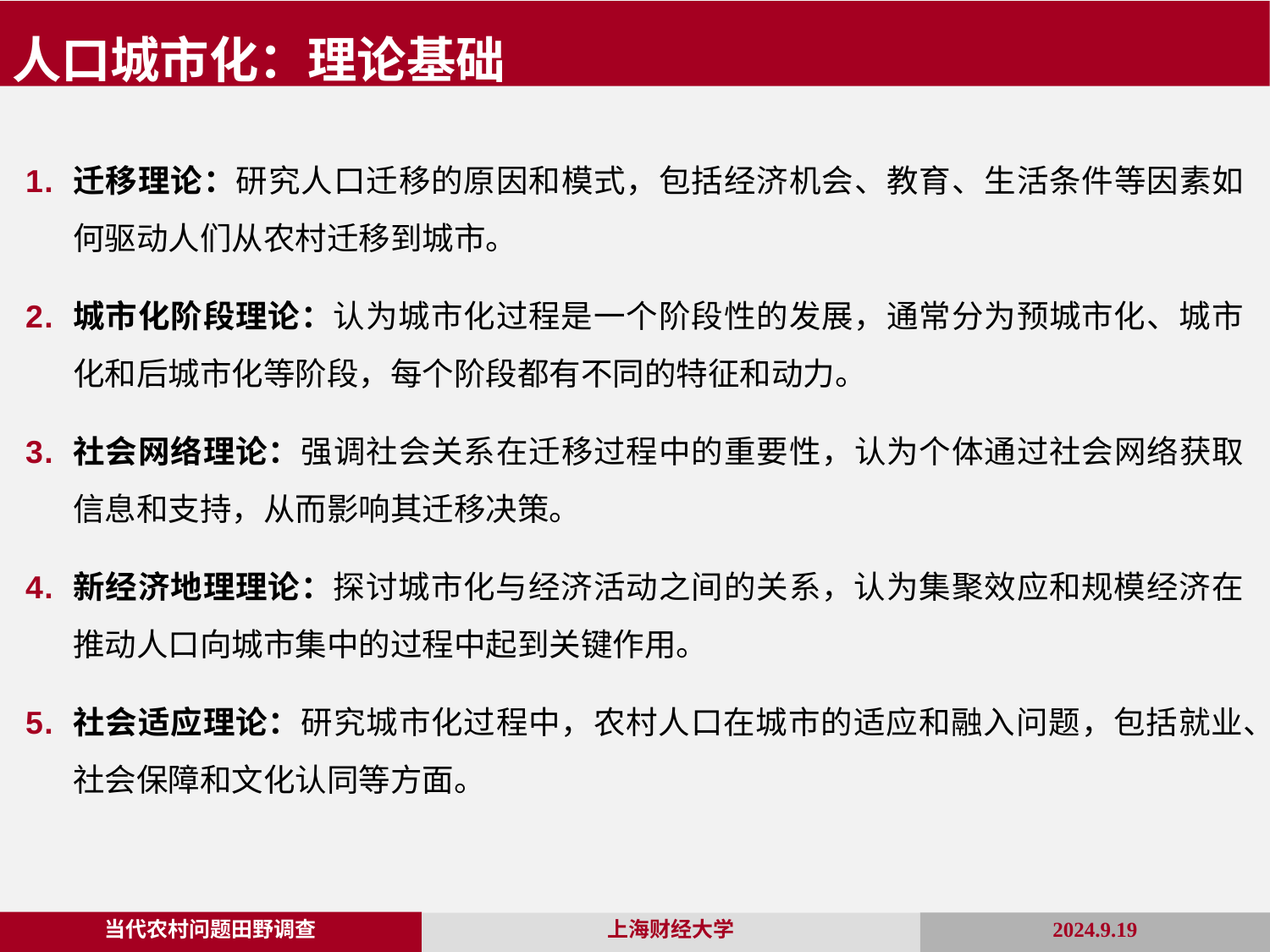

人口城市化：理论基础
迁移理论：研究人口迁移的原因和模式，包括经济机会、教育、生活条件等因素如何驱动人们从农村迁移到城市。
城市化阶段理论：认为城市化过程是一个阶段性的发展，通常分为预城市化、城市化和后城市化等阶段，每个阶段都有不同的特征和动力。
社会网络理论：强调社会关系在迁移过程中的重要性，认为个体通过社会网络获取信息和支持，从而影响其迁移决策。
新经济地理理论：探讨城市化与经济活动之间的关系，认为集聚效应和规模经济在推动人口向城市集中的过程中起到关键作用。
社会适应理论：研究城市化过程中，农村人口在城市的适应和融入问题，包括就业、社会保障和文化认同等方面。
当代农村问题田野调查
2024.9.19
上海财经大学